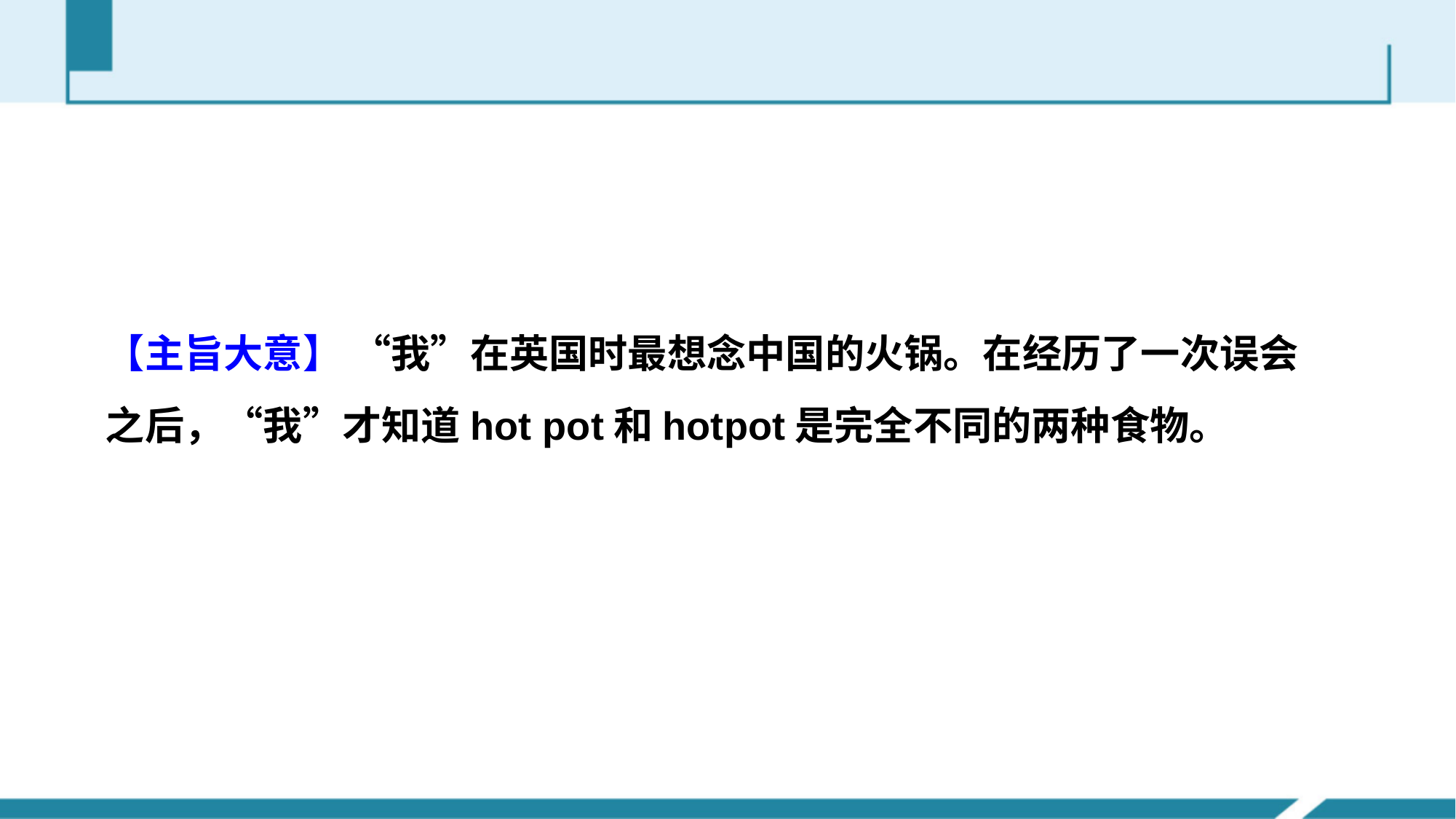

【主旨大意】 “我”在英国时最想念中国的火锅。在经历了一次误会之后，“我”才知道hot pot和hotpot是完全不同的两种食物。